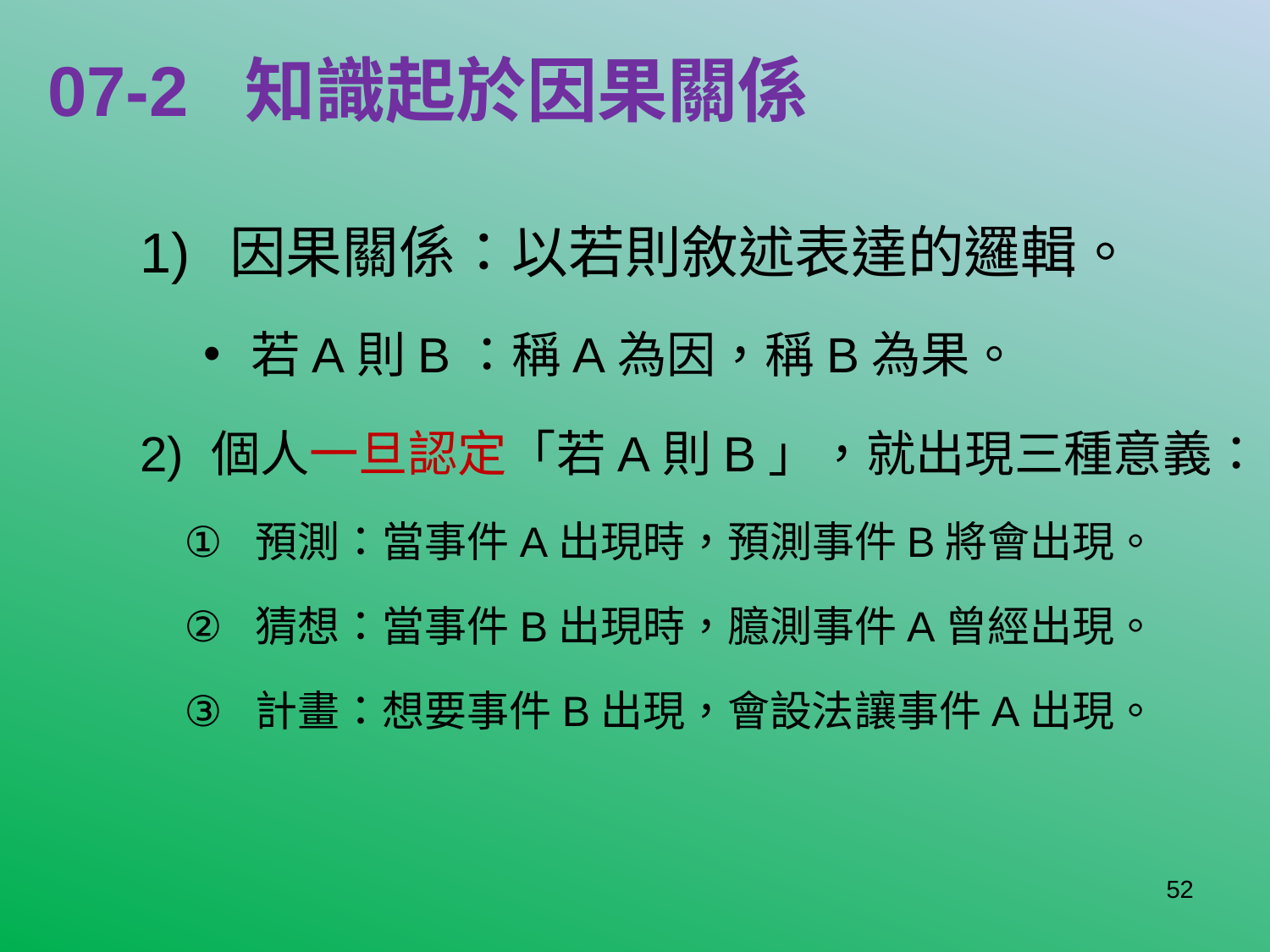

# 07-2  知識起於因果關係
  因果關係：以若則敘述表達的邏輯。
若A則B：稱A為因，稱B為果。
個人一旦認定「若A則B」，就出現三種意義：
預測：當事件A出現時，預測事件B將會出現。
猜想：當事件B出現時，臆測事件A曾經出現。
計畫：想要事件B出現，會設法讓事件A出現。
52